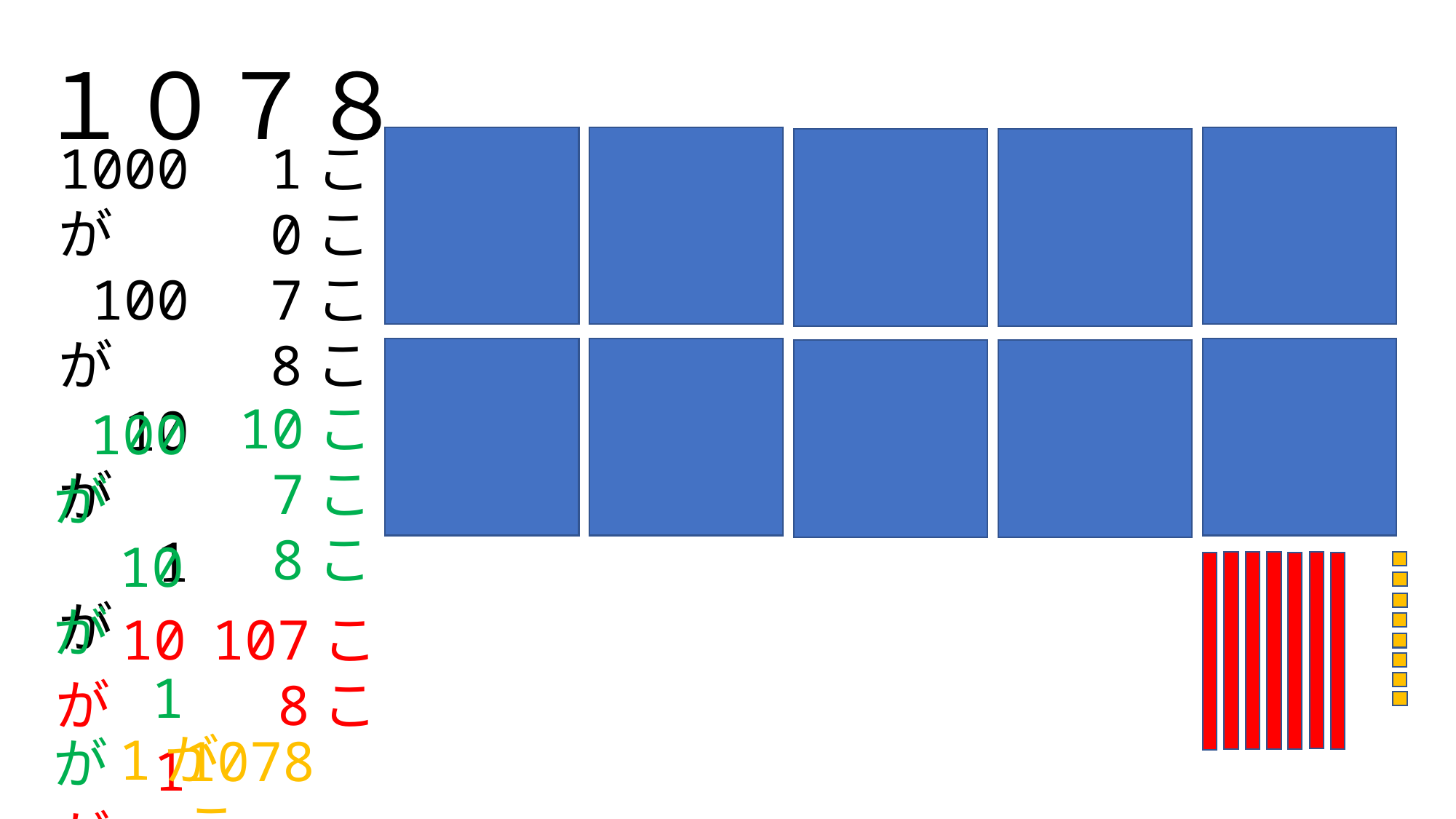

１０７８

 1こ
 0こ
 7こ
 8こ

1000が
 100が
  10が
   1が

 100が
  10が
   1が
10こ
 7こ
 8こ

  10が
   1が
107こ
  8こ

  1が
1078こ